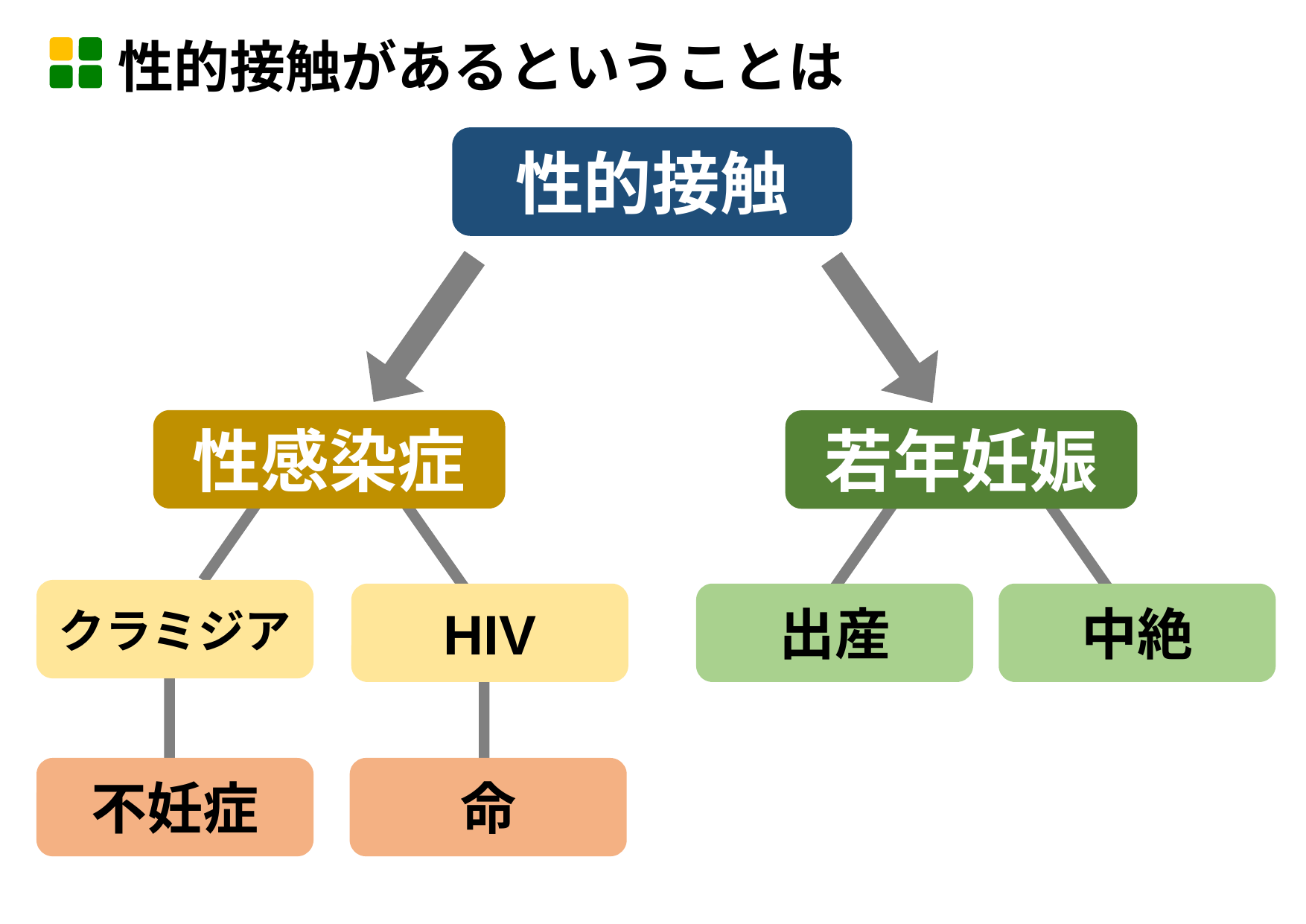

性的接触があるということは

性的接触

性感染症
若年妊娠

クラミジア
HIV
出産
中絶

不妊症
命